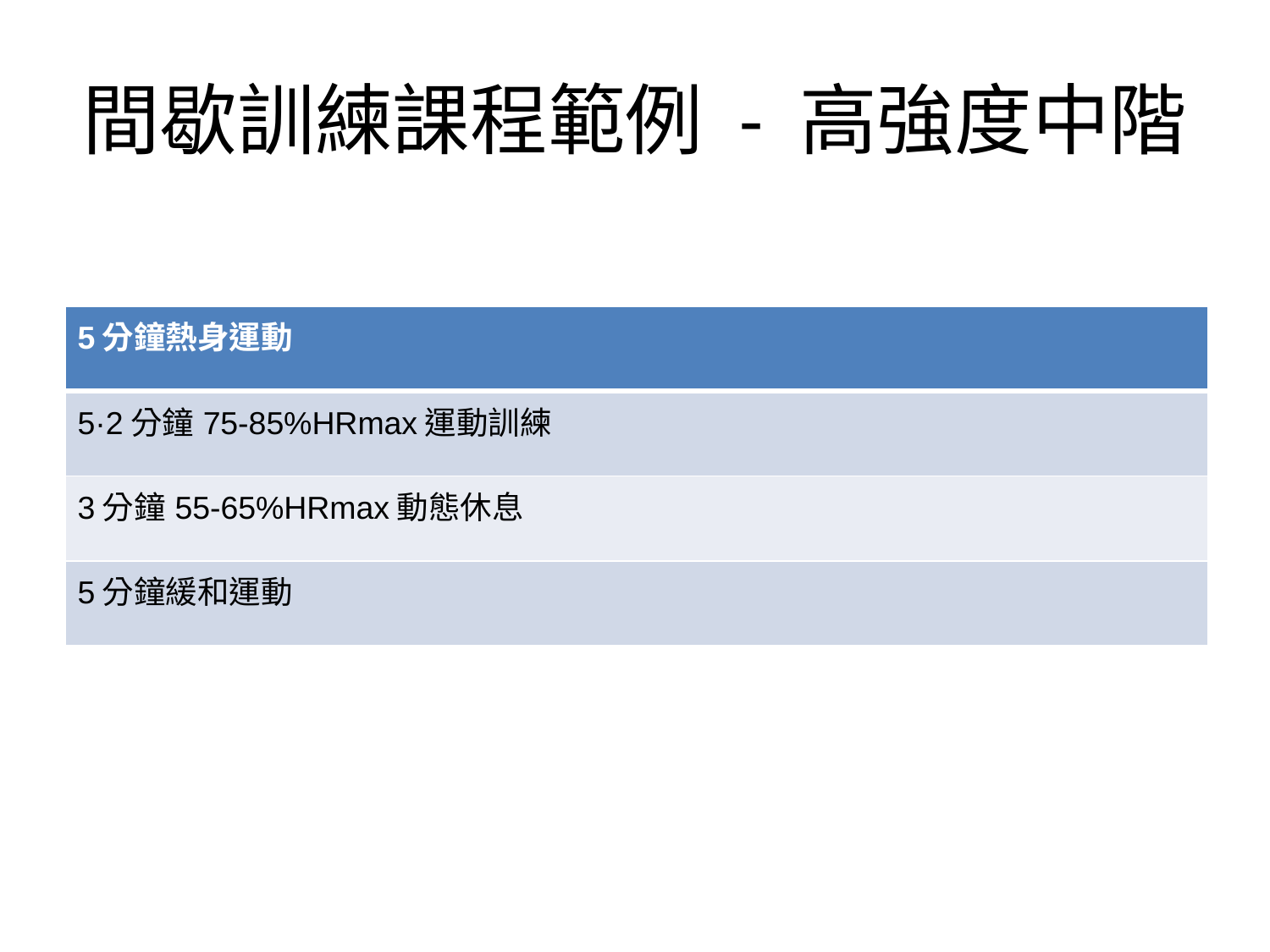

# 間歇訓練課程範例 - 高強度中階
| 5分鐘熱身運動 |
| --- |
| 5·2分鐘75-85%HRmax運動訓練 |
| 3分鐘55-65%HRmax動態休息 |
| 5分鐘緩和運動 |